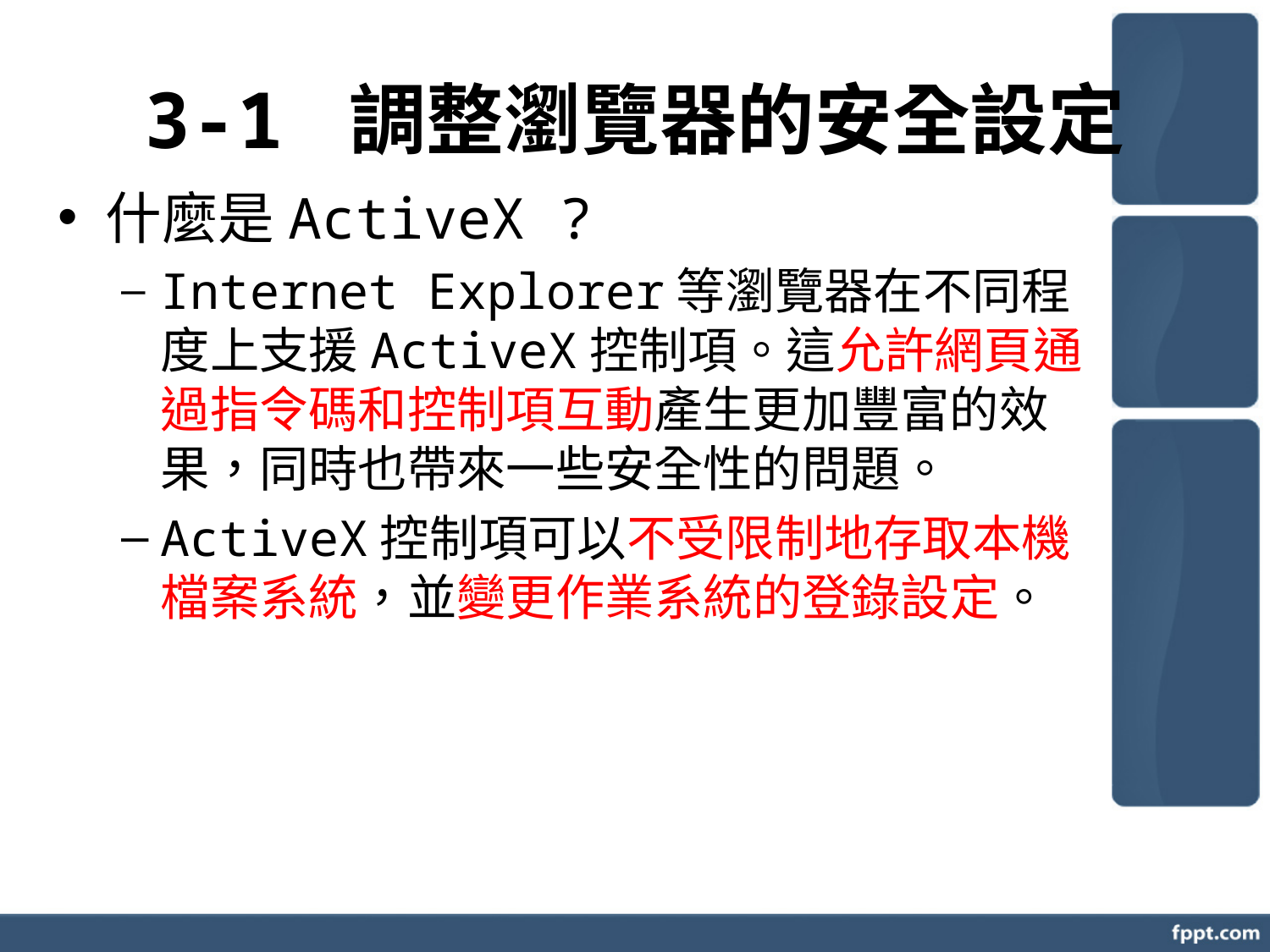

3-1 調整瀏覽器的安全設定
什麼是ActiveX ?
Internet Explorer等瀏覽器在不同程度上支援ActiveX控制項。這允許網頁通過指令碼和控制項互動產生更加豐富的效果，同時也帶來一些安全性的問題。
ActiveX控制項可以不受限制地存取本機檔案系統，並變更作業系統的登錄設定。